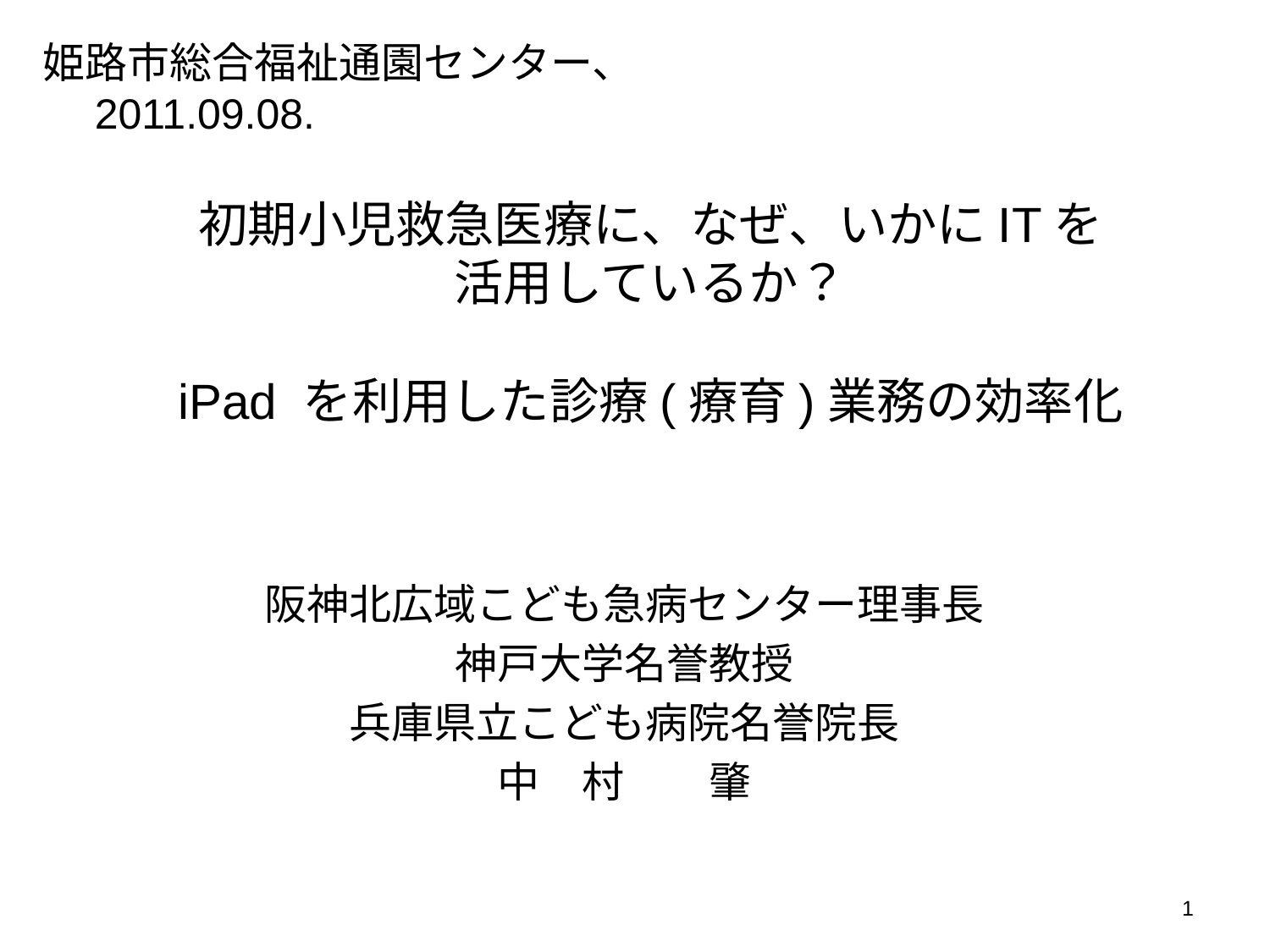

姫路市総合福祉通園センター、　2011.09.08.
# 初期小児救急医療に、なぜ、いかにITを 活用しているか？ iPad を利用した診療(療育)業務の効率化
阪神北広域こども急病センター理事長
神戸大学名誉教授
兵庫県立こども病院名誉院長
中　村　　肇
1